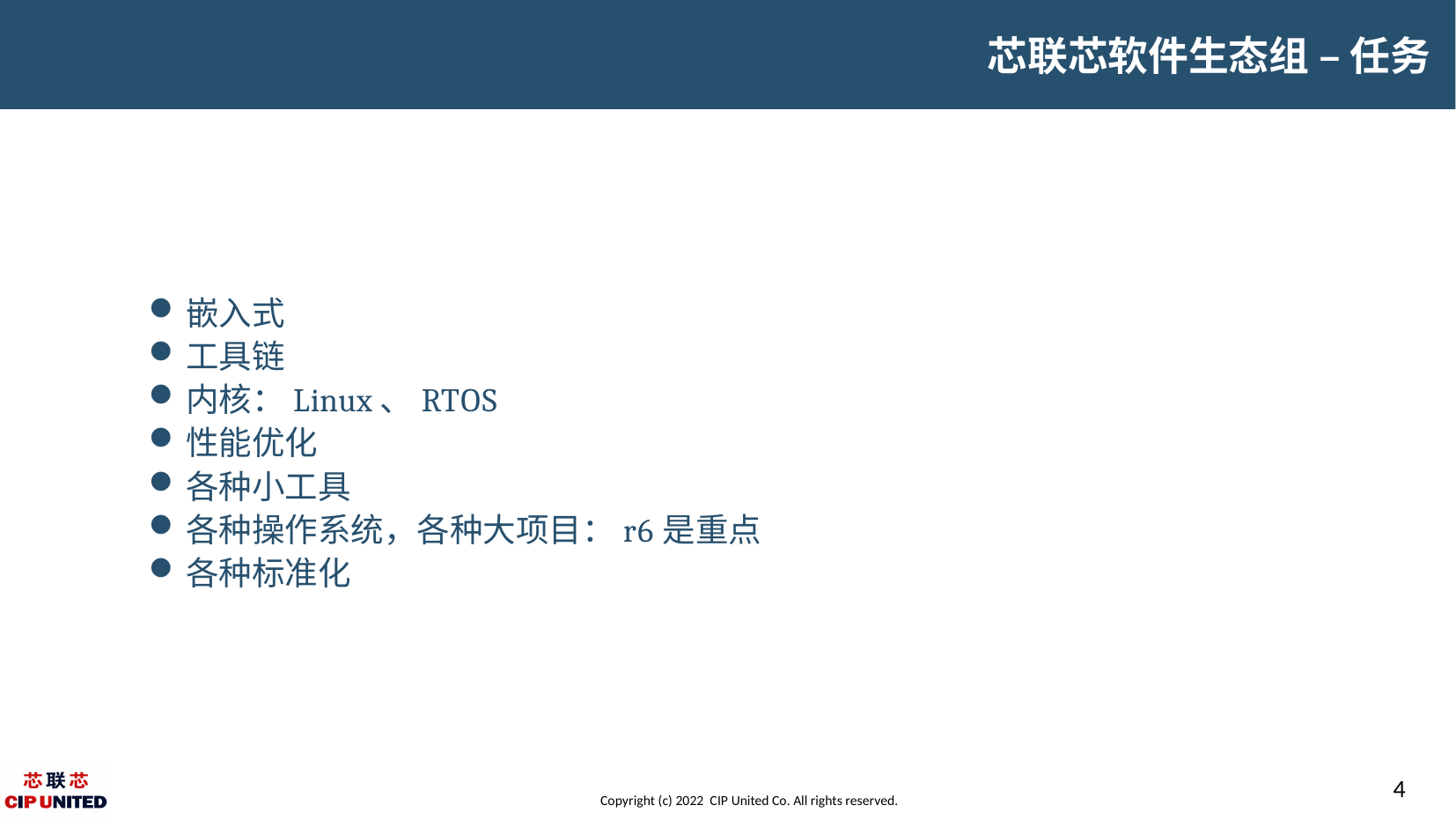

芯联芯软件生态组 – 任务
嵌入式
工具链
内核：Linux、RTOS
性能优化
各种小工具
各种操作系统，各种大项目：r6是重点
各种标准化
4